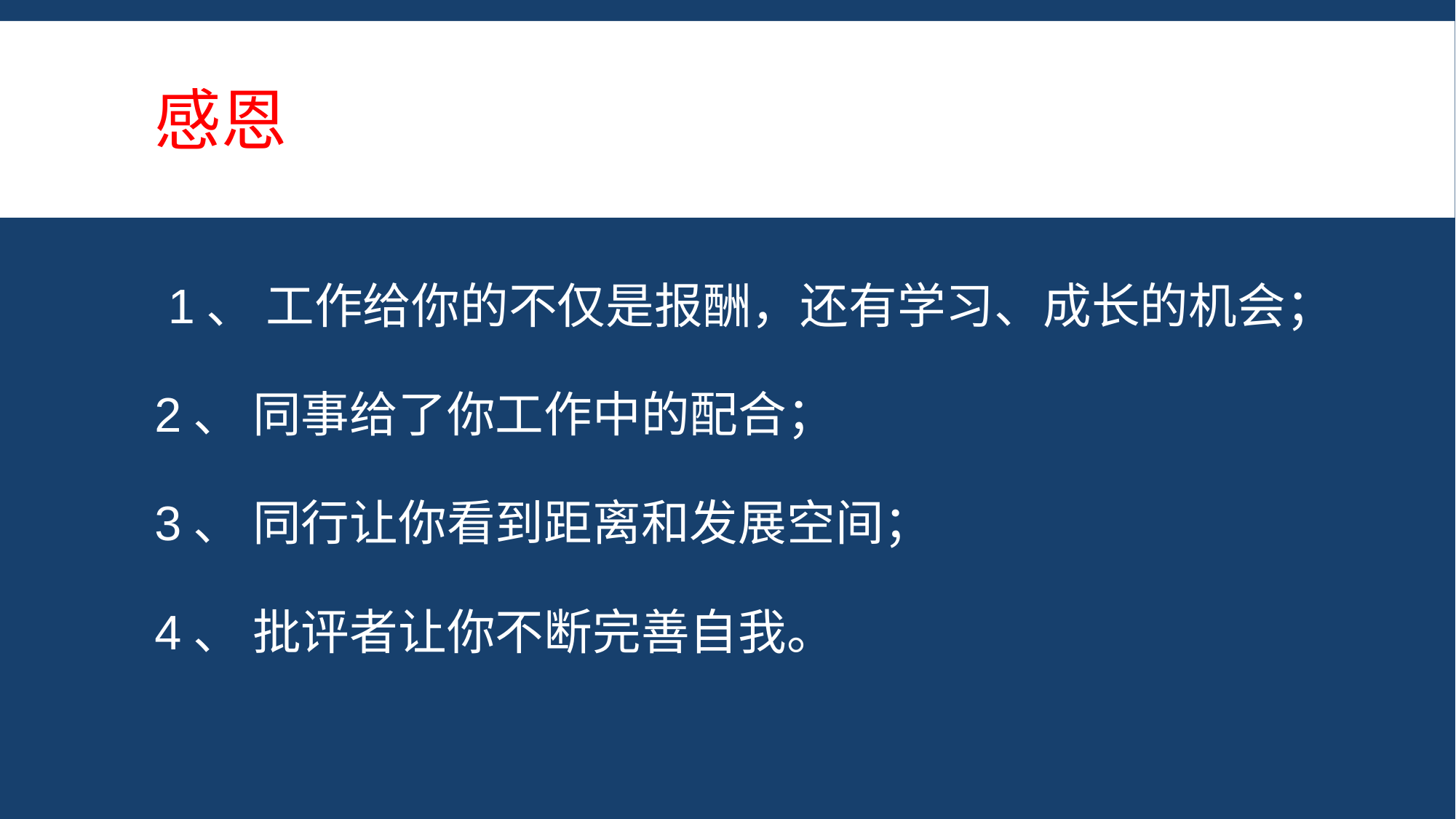

# 感恩
 1、 工作给你的不仅是报酬，还有学习、成长的机会；
2、 同事给了你工作中的配合；
3、 同行让你看到距离和发展空间；
4、 批评者让你不断完善自我。